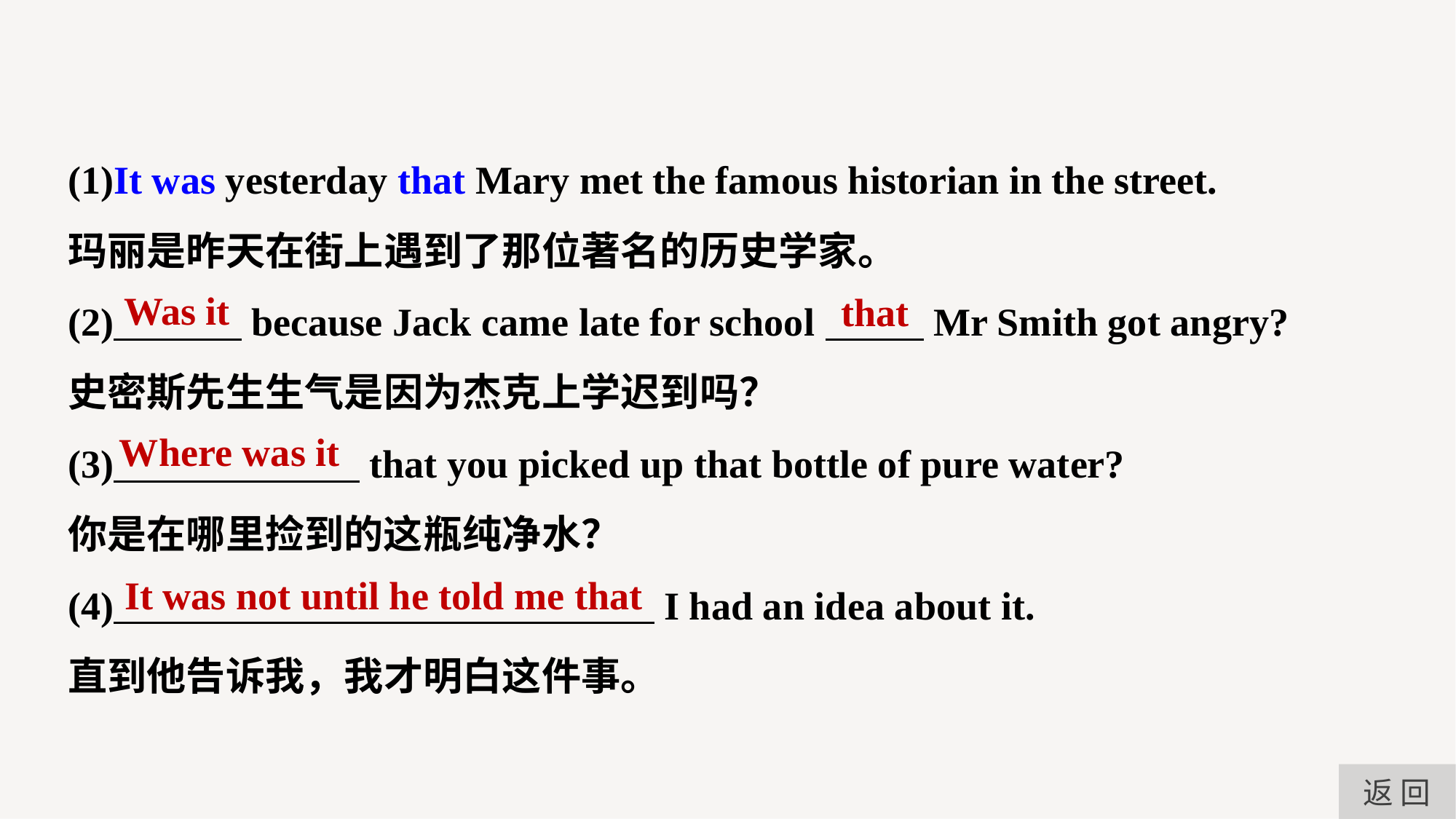

(1)It was yesterday that Mary met the famous historian in the street.
玛丽是昨天在街上遇到了那位著名的历史学家。
(2)              because Jack came late for school            Mr Smith got angry?
史密斯先生生气是因为杰克上学迟到吗？
(3)                          that you picked up that bottle of pure water?
你是在哪里捡到的这瓶纯净水？
(4)                                                        I had an idea about it.
直到他告诉我，我才明白这件事。
Was it
that
Where was it
It was not until he told me that
返 回